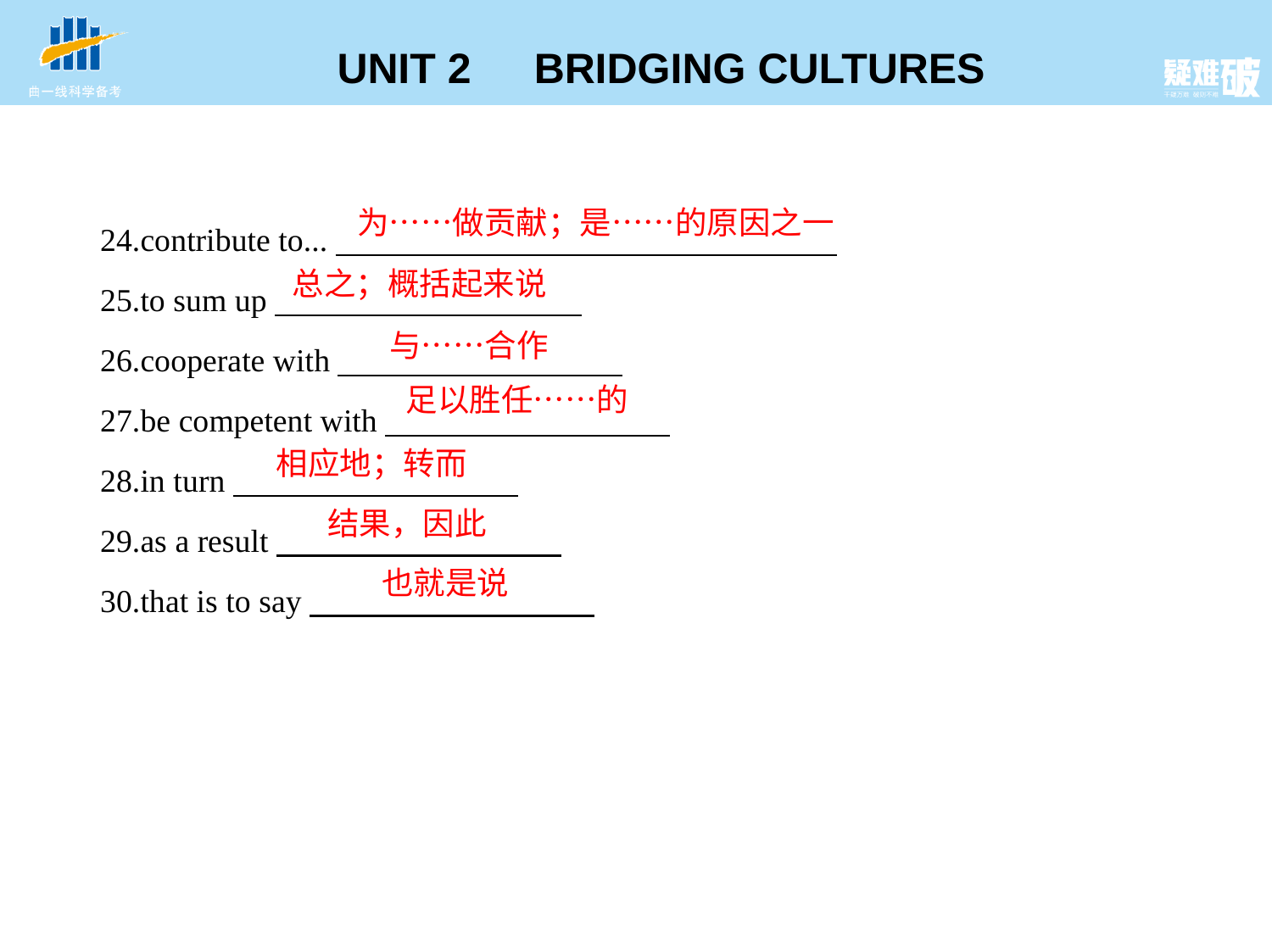

为……做贡献；是……的原因之一
24.contribute to...
25.to sum up
26.cooperate with
27.be competent with
28.in turn
29.as a result
30.that is to say
总之；概括起来说
与……合作
足以胜任……的
相应地；转而
结果，因此
也就是说